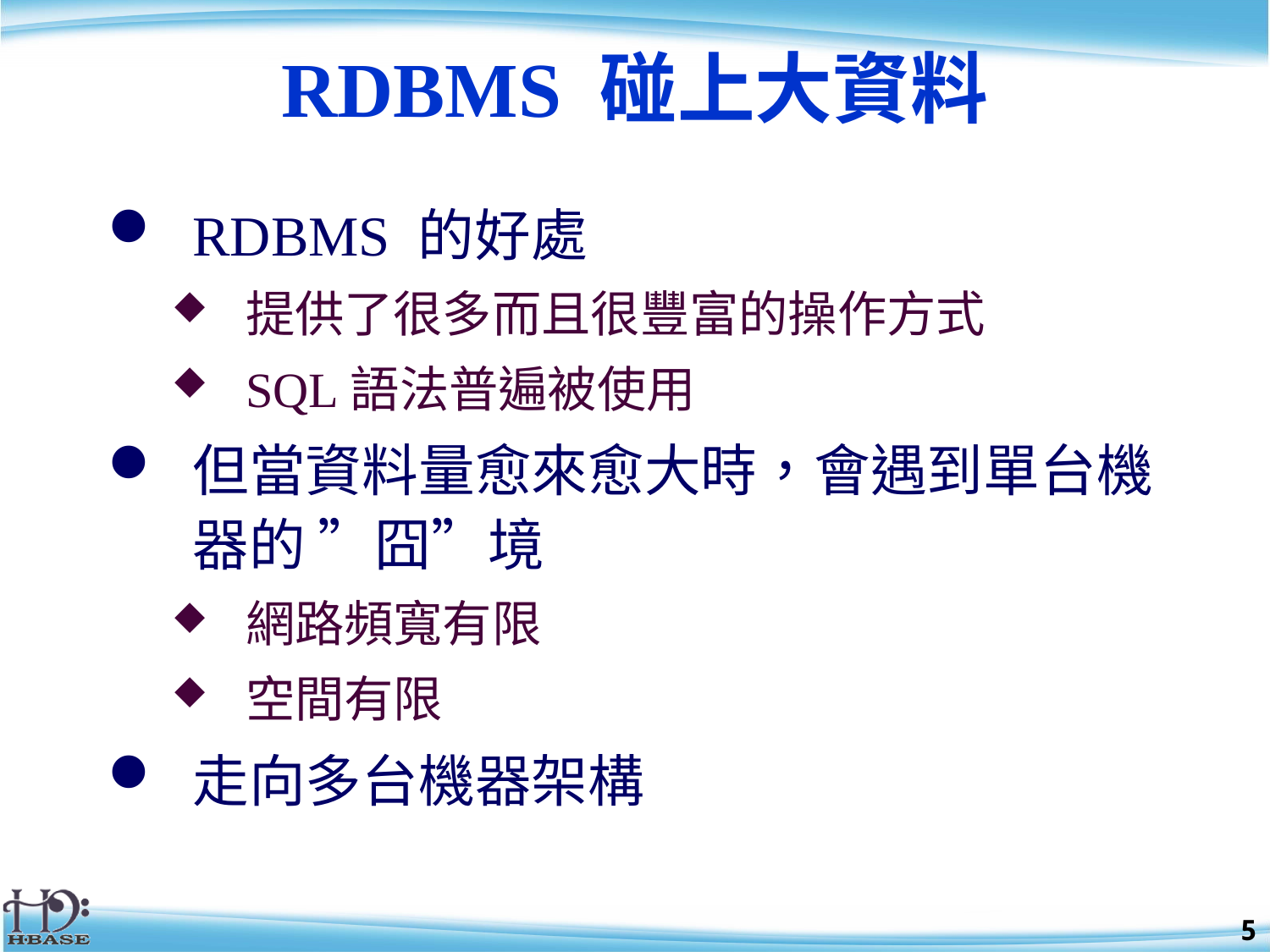

# RDBMS 碰上大資料
RDBMS 的好處
提供了很多而且很豐富的操作方式
SQL語法普遍被使用
但當資料量愈來愈大時，會遇到單台機器的 ”囧”境
網路頻寬有限
空間有限
走向多台機器架構
5